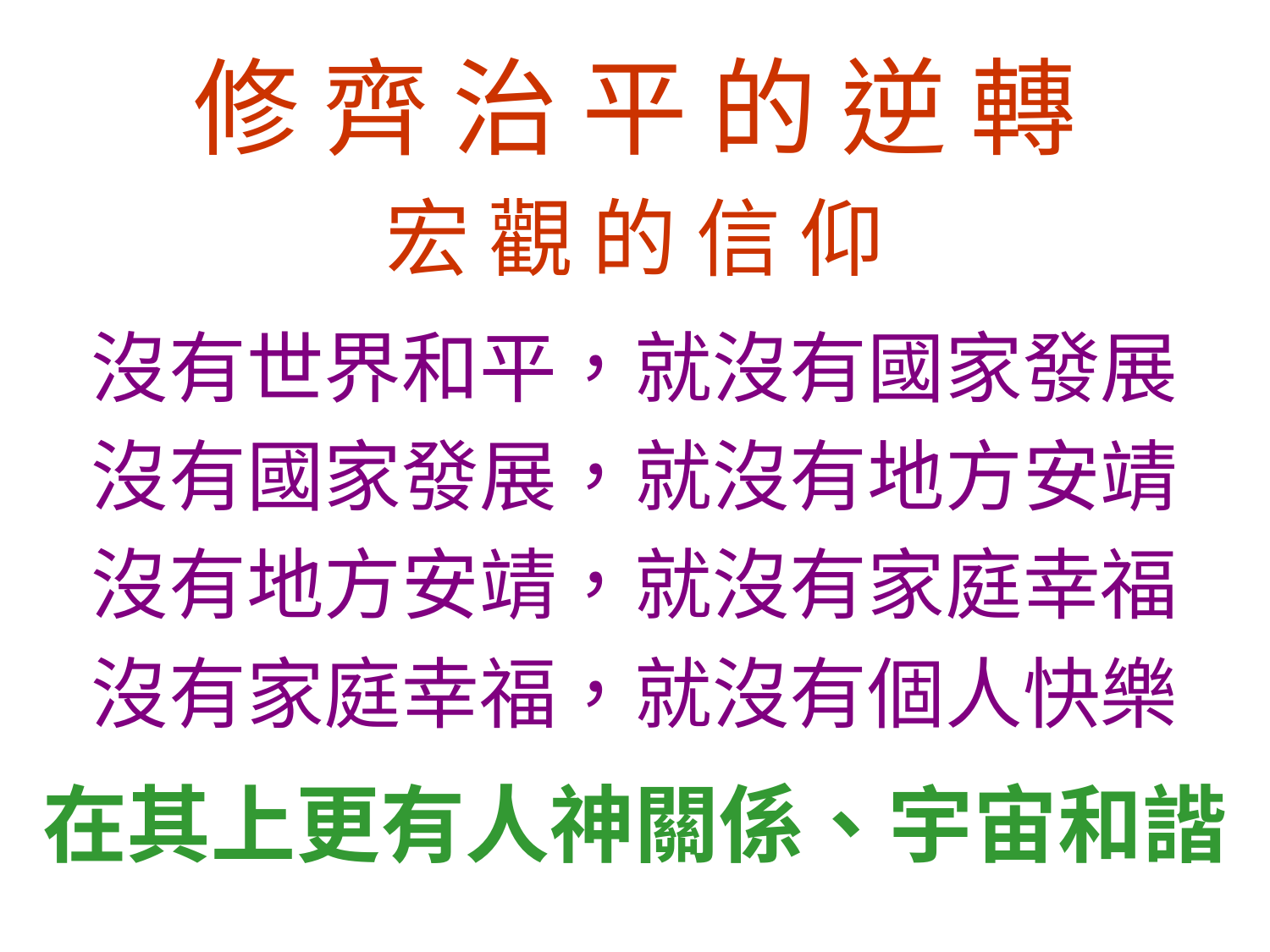

修 齊 治 平 的 逆 轉
宏 觀 的 信 仰
沒有世界和平，就沒有國家發展
沒有國家發展，就沒有地方安靖
沒有地方安靖，就沒有家庭幸福
沒有家庭幸福，就沒有個人快樂
在其上更有人神關係、宇宙和諧